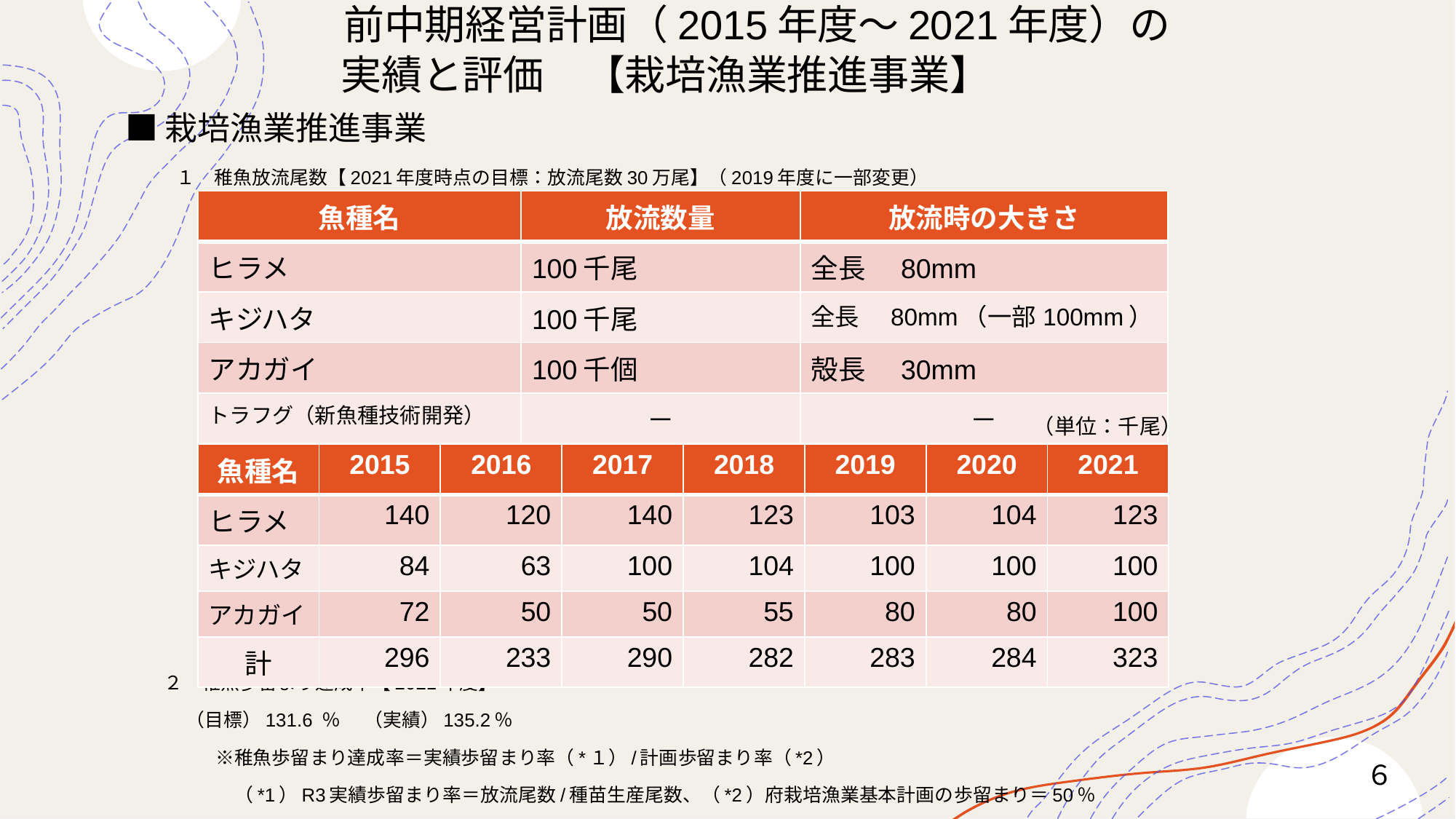

# 前中期経営計画（2015年度～2021年度）の 　　　 　　  実績と評価　【栽培漁業推進事業】
  ■栽培漁業推進事業
　    　１　稚魚放流尾数【2021年度時点の目標：放流尾数30万尾】（2019年度に一部変更）

   　　　    （実績）

    　    ２　稚魚歩留まり達成率【2021年度】
     　　   （目標）131.6 ％　 （実績）135.2％
 　　　　     ※稚魚歩留まり達成率＝実績歩留まり率（*１）/計画歩留まり率（*2）
　　　　　       （*1）R3実績歩留まり率＝放流尾数/種苗生産尾数、（*2）府栽培漁業基本計画の歩留まり＝50％

| 魚種名 | 放流数量 | 放流時の大きさ |
| --- | --- | --- |
| ヒラメ | 100千尾 | 全長　80mm |
| キジハタ | 100千尾 | 全長　80mm（一部100mm） |
| アカガイ | 100千個 | 殻長　30mm |
| トラフグ（新魚種技術開発） | － | － |
（単位：千尾）
| 魚種名 | 2015 | 2016 | 2017 | 2018 | 2019 | 2020 | 2021 |
| --- | --- | --- | --- | --- | --- | --- | --- |
| ヒラメ | 140 | 120 | 140 | 123 | 103 | 104 | 123 |
| キジハタ | 84 | 63 | 100 | 104 | 100 | 100 | 100 |
| アカガイ | 72 | 50 | 50 | 55 | 80 | 80 | 100 |
| 計 | 296 | 233 | 290 | 282 | 283 | 284 | 323 |
６